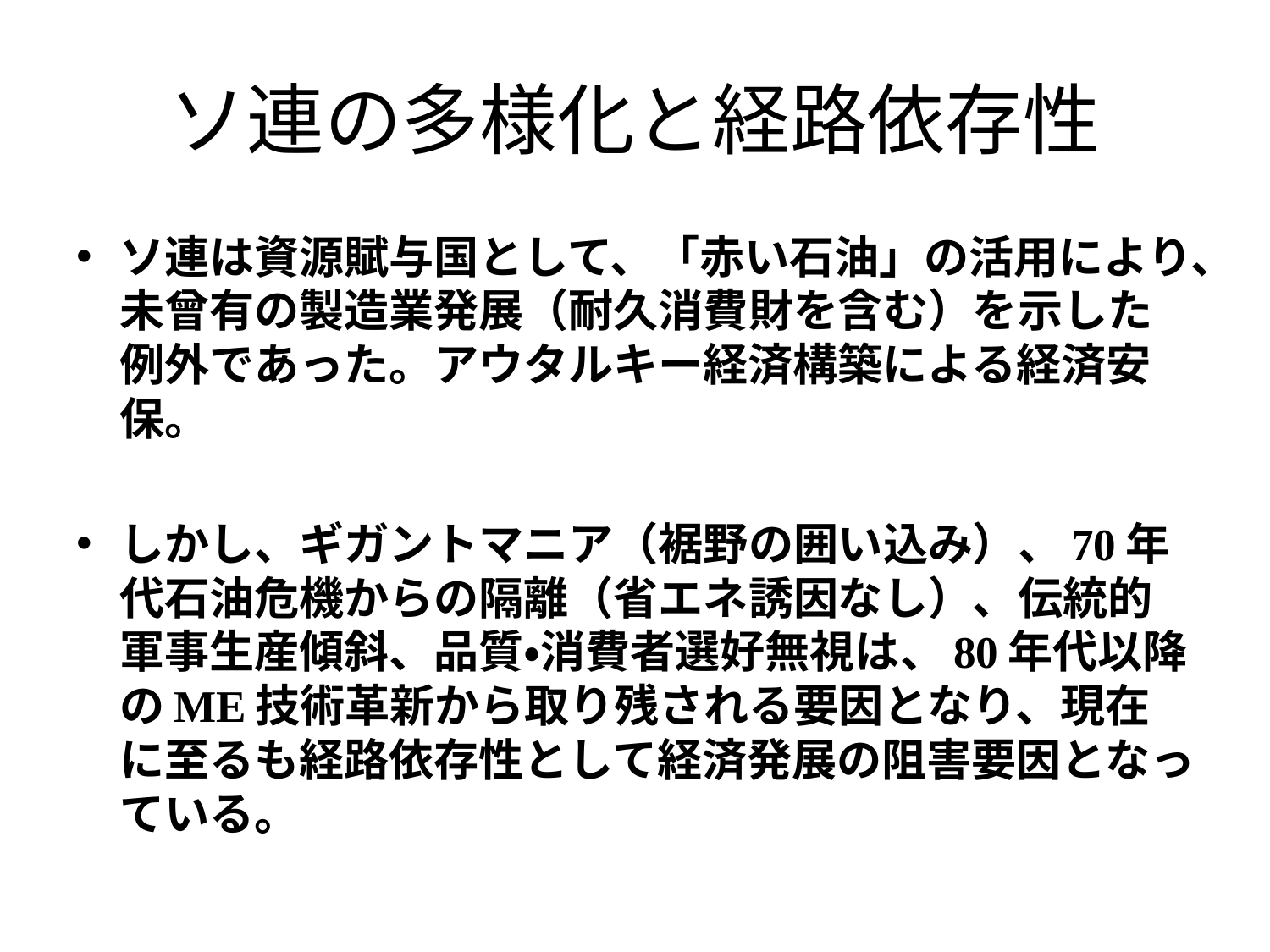

# ソ連の多様化と経路依存性
ソ連は資源賦与国として、「赤い石油」の活用により、未曾有の製造業発展（耐久消費財を含む）を示した例外であった。アウタルキー経済構築による経済安保。

しかし、ギガントマニア（裾野の囲い込み）、70年代石油危機からの隔離（省エネ誘因なし）、伝統的軍事生産傾斜、品質・消費者選好無視は、80年代以降のME技術革新から取り残される要因となり、現在に至るも経路依存性として経済発展の阻害要因となっている。